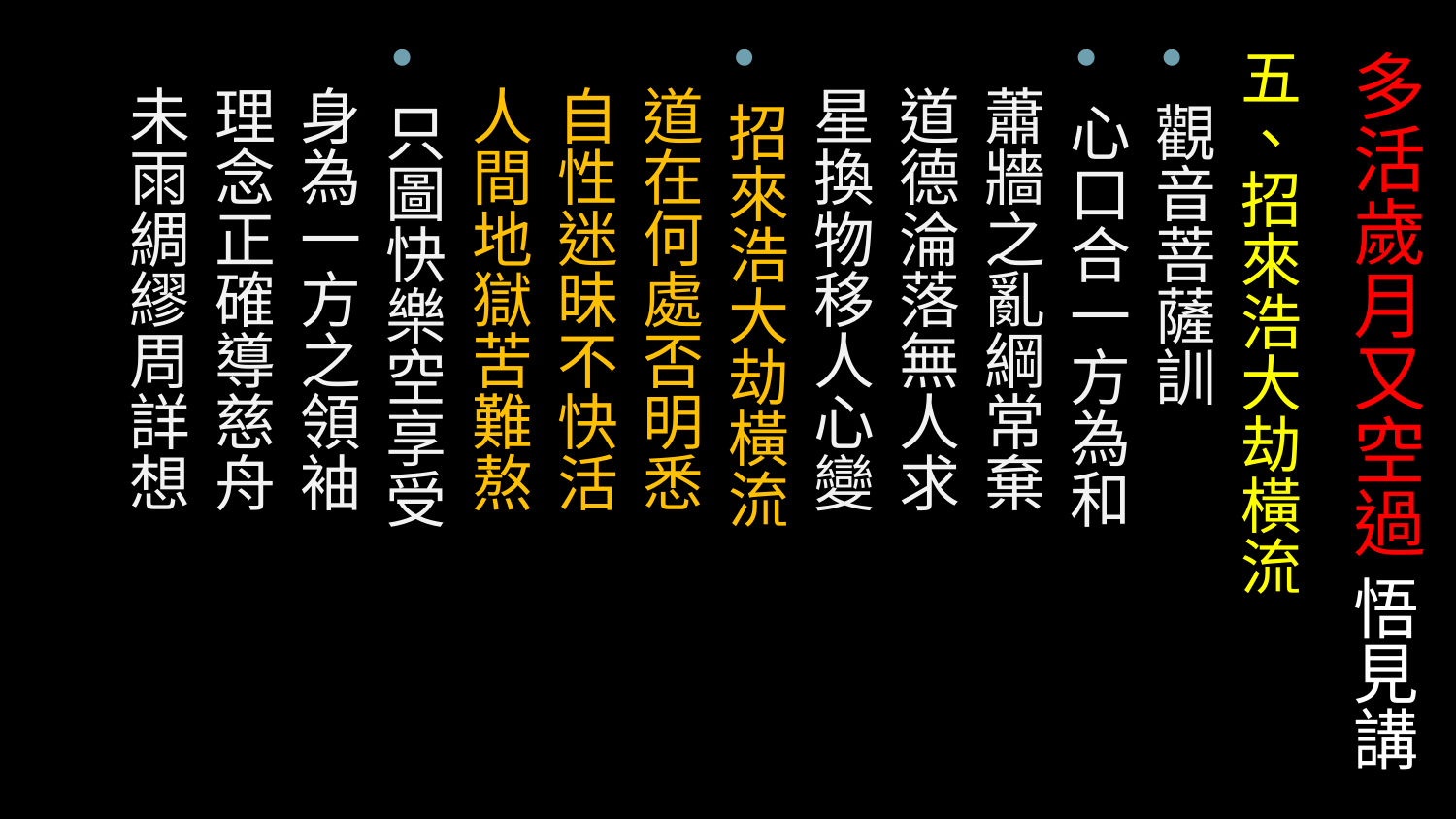

五、招來浩大劫橫流
觀音菩薩訓
心口合一方為和
  蕭牆之亂綱常棄
  道德淪落無人求
  星換物移人心變
招來浩大劫橫流
  道在何處否明悉
  自性迷昧不快活
  人間地獄苦難熬
只圖快樂空享受
  身為一方之領袖
  理念正確導慈舟
  未雨綢繆周詳想

# 多活歲月又空過 悟見講